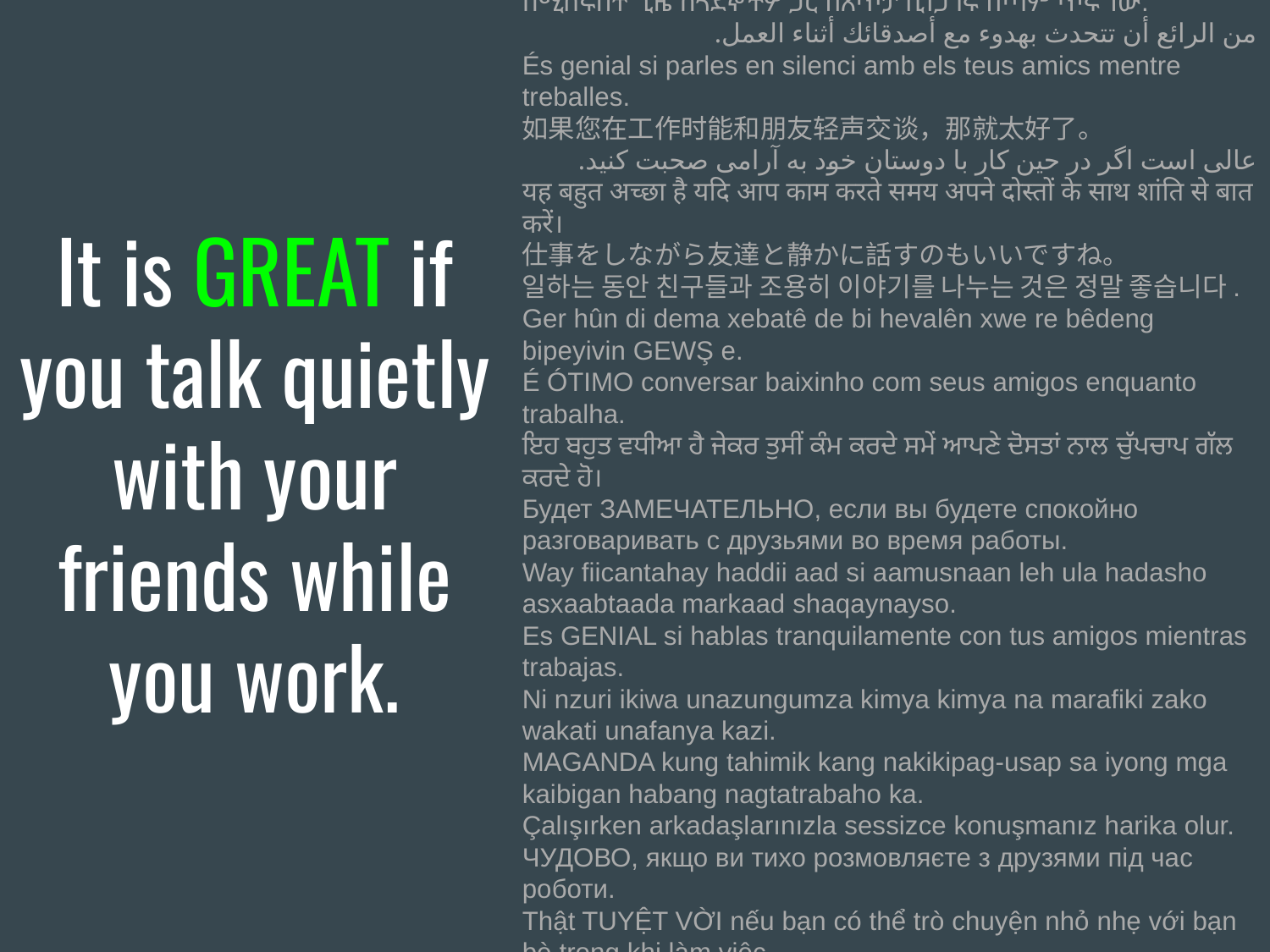

It is GREAT if you talk quietly with your friends while you work.
በሚሰሩበት ጊዜ ከጓደኞችዎ ጋር በጸጥታ ቢነጋገሩ በጣም ጥሩ ነው.
من الرائع أن تتحدث بهدوء مع أصدقائك أثناء العمل.
És genial si parles en silenci amb els teus amics mentre treballes.
如果您在工作时能和朋友轻声交谈，那就太好了。
عالی است اگر در حین کار با دوستان خود به آرامی صحبت کنید.
यह बहुत अच्छा है यदि आप काम करते समय अपने दोस्तों के साथ शांति से बात करें।
仕事をしながら友達と静かに話すのもいいですね。
일하는 동안 친구들과 조용히 이야기를 나누는 것은 정말 좋습니다.
Ger hûn di dema xebatê de bi hevalên xwe re bêdeng bipeyivin GEWŞ e.
É ÓTIMO conversar baixinho com seus amigos enquanto trabalha.
ਇਹ ਬਹੁਤ ਵਧੀਆ ਹੈ ਜੇਕਰ ਤੁਸੀਂ ਕੰਮ ਕਰਦੇ ਸਮੇਂ ਆਪਣੇ ਦੋਸਤਾਂ ਨਾਲ ਚੁੱਪਚਾਪ ਗੱਲ ਕਰਦੇ ਹੋ।
Будет ЗАМЕЧАТЕЛЬНО, если вы будете спокойно разговаривать с друзьями во время работы.
Way fiicantahay haddii aad si aamusnaan leh ula hadasho asxaabtaada markaad shaqaynayso.
Es GENIAL si hablas tranquilamente con tus amigos mientras trabajas.
Ni nzuri ikiwa unazungumza kimya kimya na marafiki zako wakati unafanya kazi.
MAGANDA kung tahimik kang nakikipag-usap sa iyong mga kaibigan habang nagtatrabaho ka.
Çalışırken arkadaşlarınızla sessizce konuşmanız harika olur.
ЧУДОВО, якщо ви тихо розмовляєте з друзями під час роботи.
Thật TUYỆT VỜI nếu bạn có thể trò chuyện nhỏ nhẹ với bạn bè trong khi làm việc.